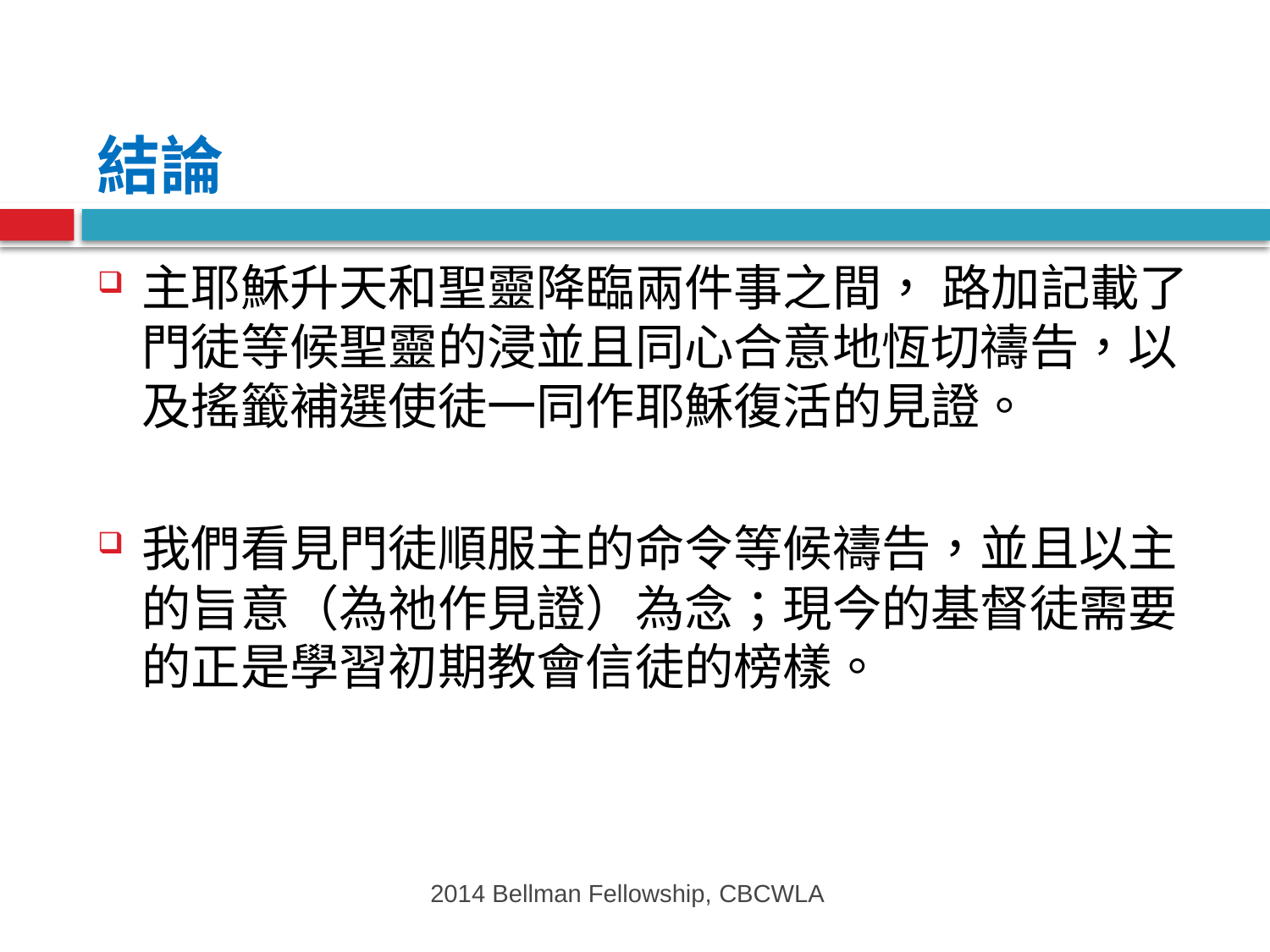

# 結論
主耶穌升天和聖靈降臨兩件事之間， 路加記載了門徒等候聖靈的浸並且同心合意地恆切禱告，以及搖籤補選使徒一同作耶穌復活的見證。

我們看見門徒順服主的命令等候禱告，並且以主的旨意（為祂作見證）為念；現今的基督徒需要的正是學習初期教會信徒的榜樣。
2014 Bellman Fellowship, CBCWLA